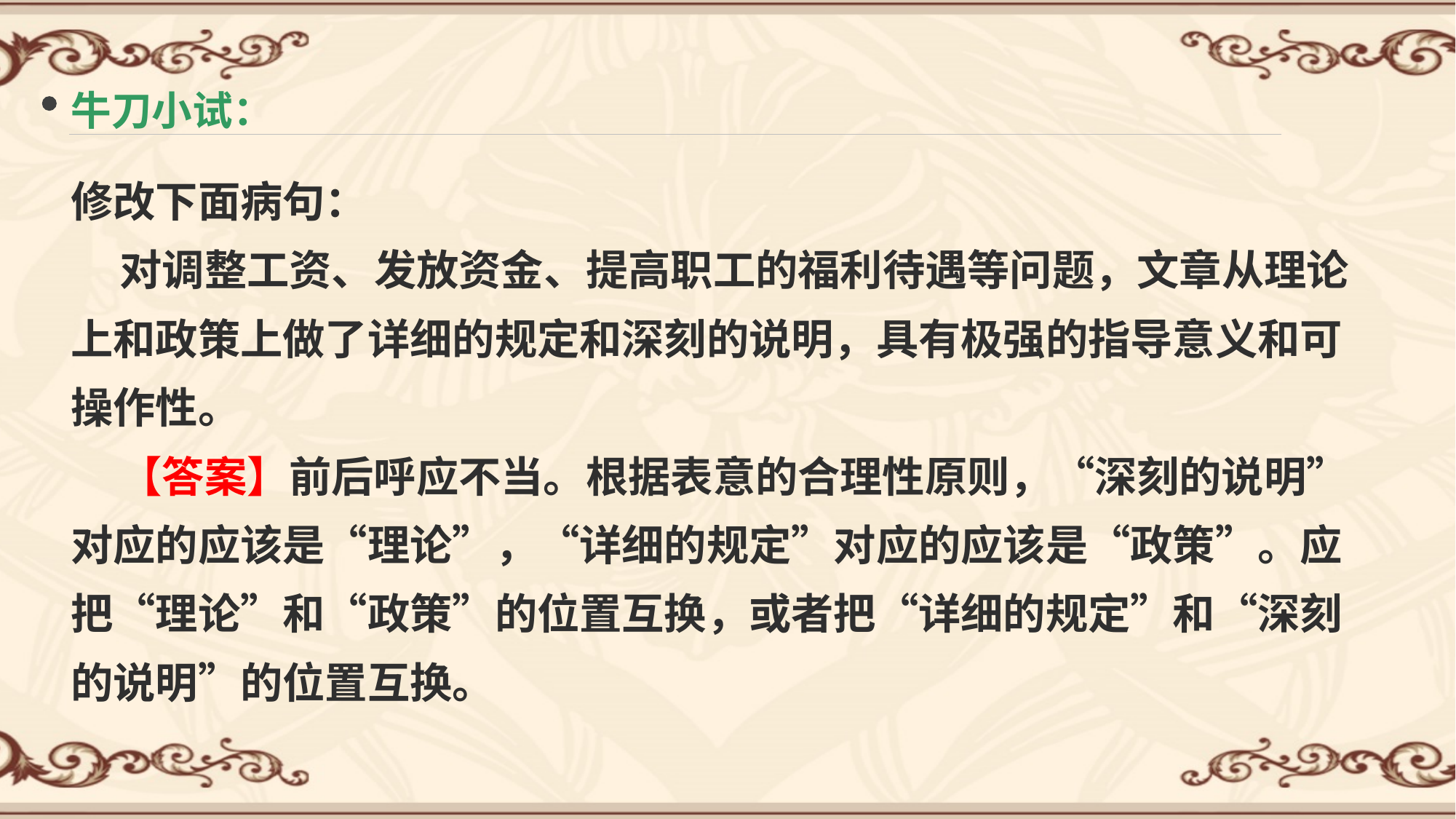

牛刀小试：

修改下面病句：
    对调整工资、发放资金、提高职工的福利待遇等问题，文章从理论上和政策上做了详细的规定和深刻的说明，具有极强的指导意义和可操作性。
    【答案】前后呼应不当。根据表意的合理性原则，“深刻的说明”对应的应该是“理论”，“详细的规定”对应的应该是“政策”。应把“理论”和“政策”的位置互换，或者把“详细的规定”和“深刻的说明”的位置互换。